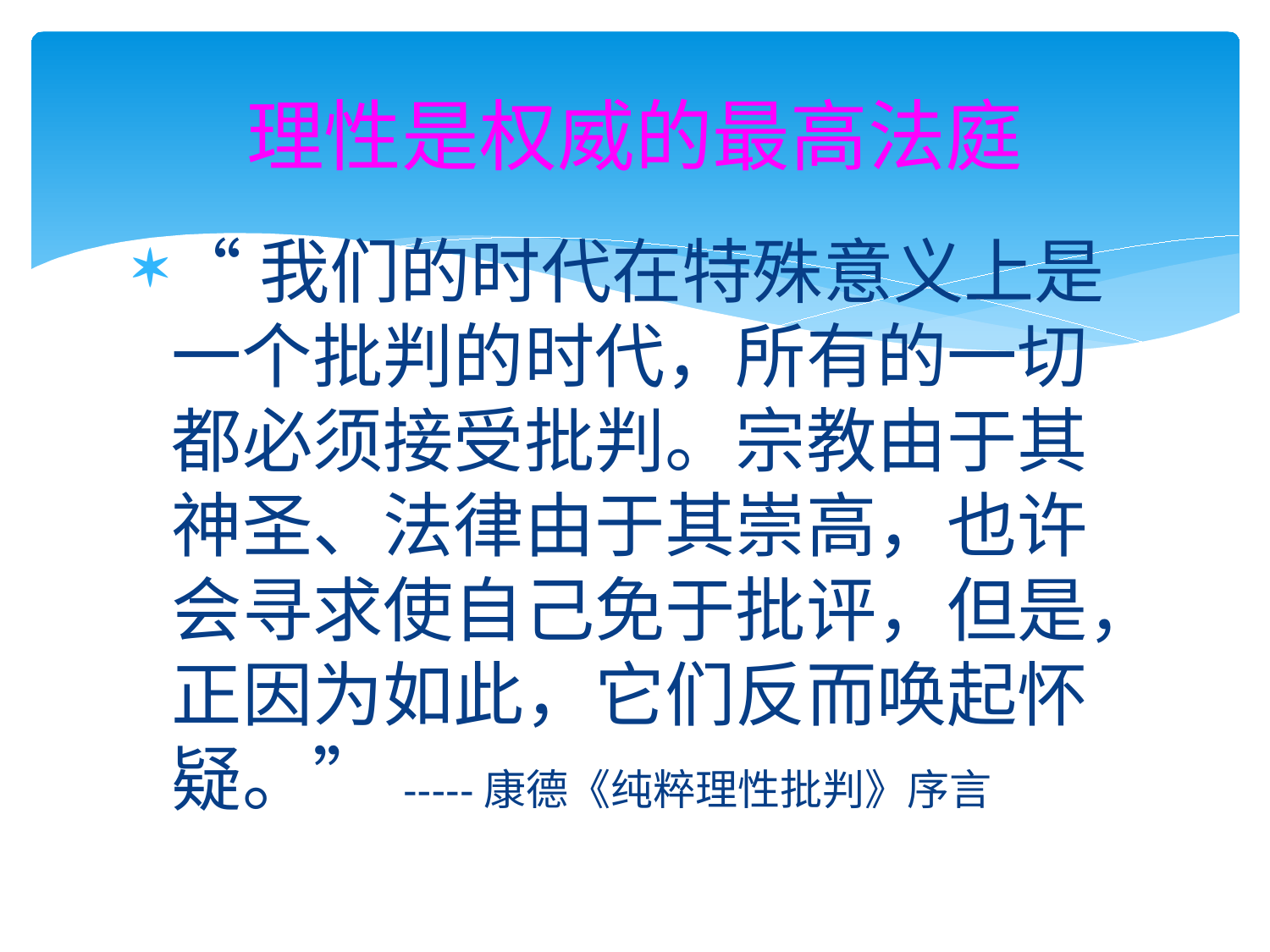

# 理性是权威的最高法庭
“我们的时代在特殊意义上是一个批判的时代，所有的一切都必须接受批判。宗教由于其神圣、法律由于其崇高，也许会寻求使自己免于批评，但是，正因为如此，它们反而唤起怀疑。” -----康德《纯粹理性批判》序言